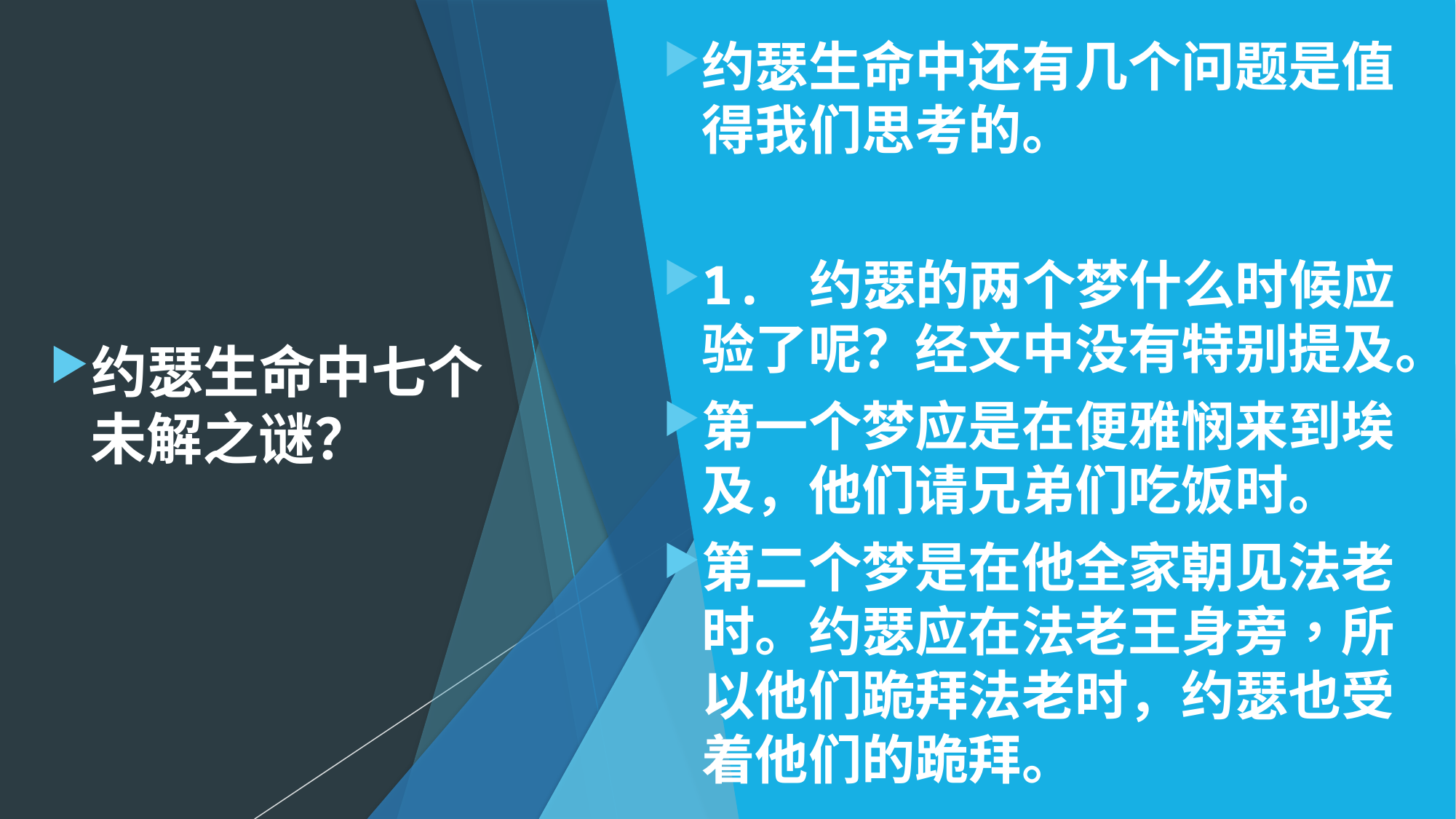

约瑟生命中还有几个问题是值得我们思考的。

1. 约瑟的两个梦什么时候应验了呢？经文中没有特别提及。
第一个梦应是在便雅悯来到埃及，他们请兄弟们吃饭时。
第二个梦是在他全家朝见法老时。约瑟应在法老王身旁，所以他们跪拜法老时，约瑟也受着他们的跪拜。
# 约瑟生命中七个未解之谜？